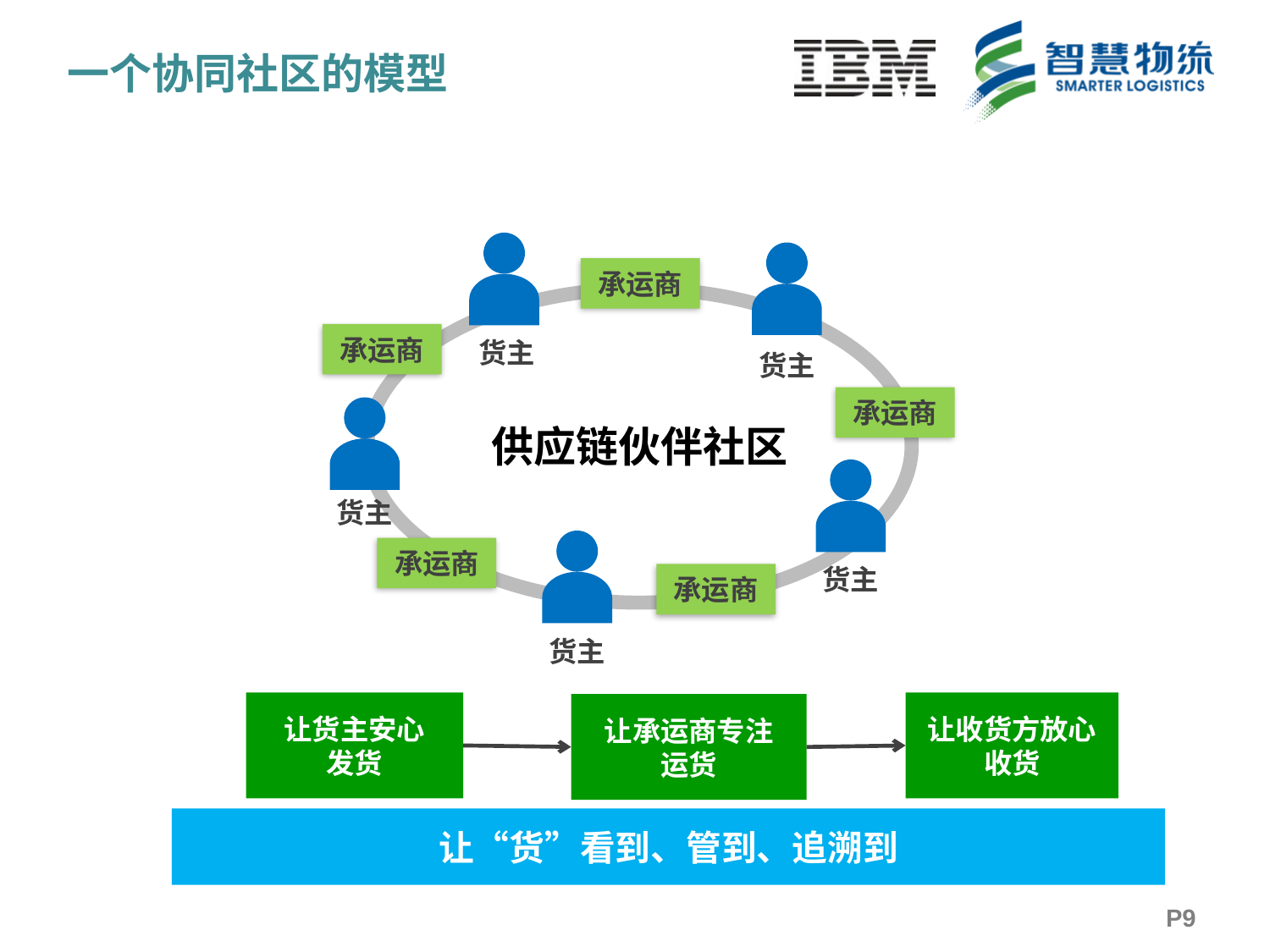

# 一个协同社区的模型

货主

货主
承运商
供应链伙伴社区
承运商
承运商

货主

货主

货主
承运商
承运商
让货主安心
发货
让收货方放心
收货
让承运商专注
运货
让“货”看到、管到、追溯到